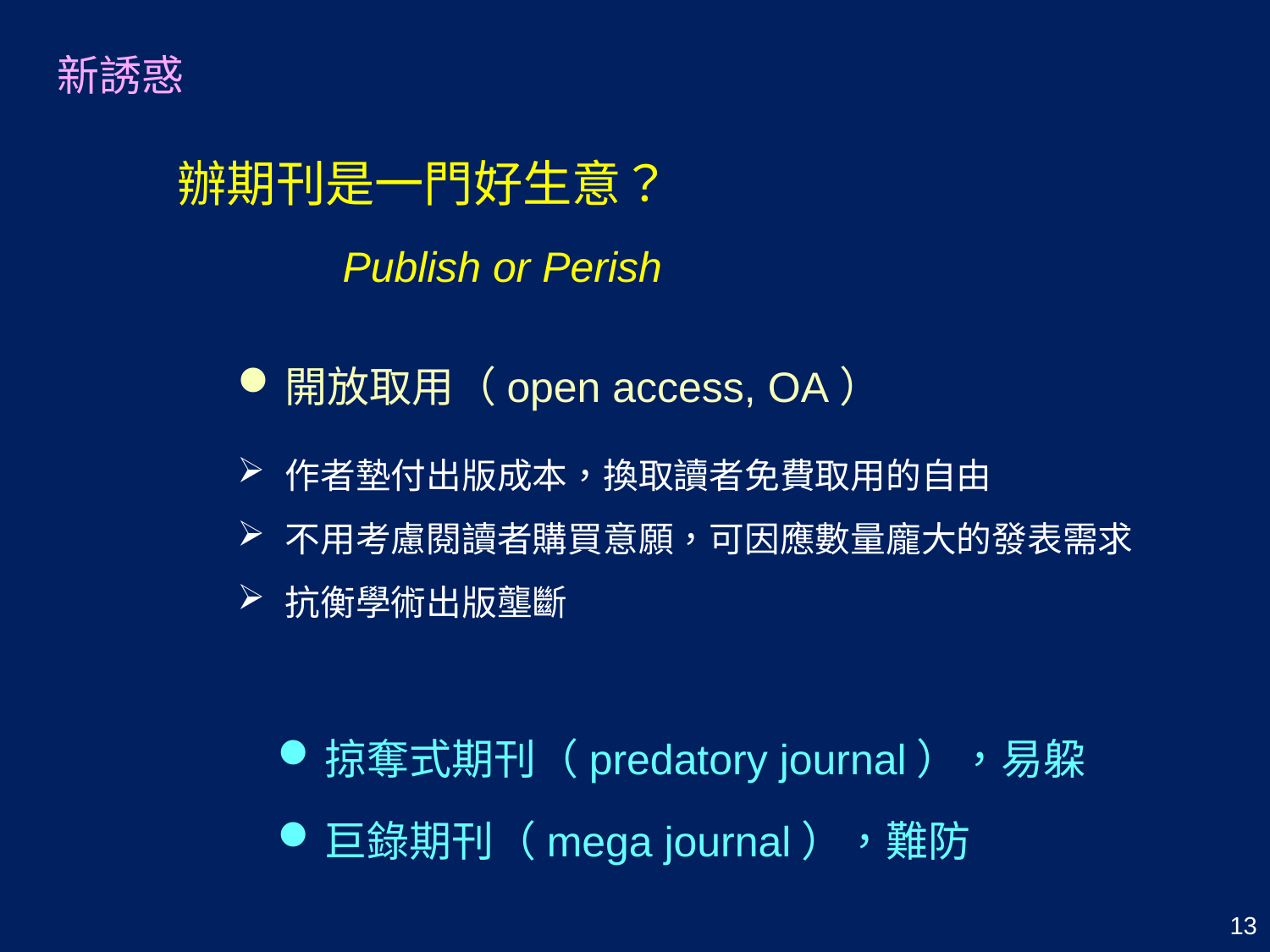

新誘惑
辦期刊是一門好生意？
            Publish or Perish
開放取用（open access, OA）

作者墊付出版成本，換取讀者免費取用的自由
不用考慮閱讀者購買意願，可因應數量龐大的發表需求
抗衡學術出版壟斷
掠奪式期刊（predatory journal），易躱
巨錄期刊（mega journal），難防
13